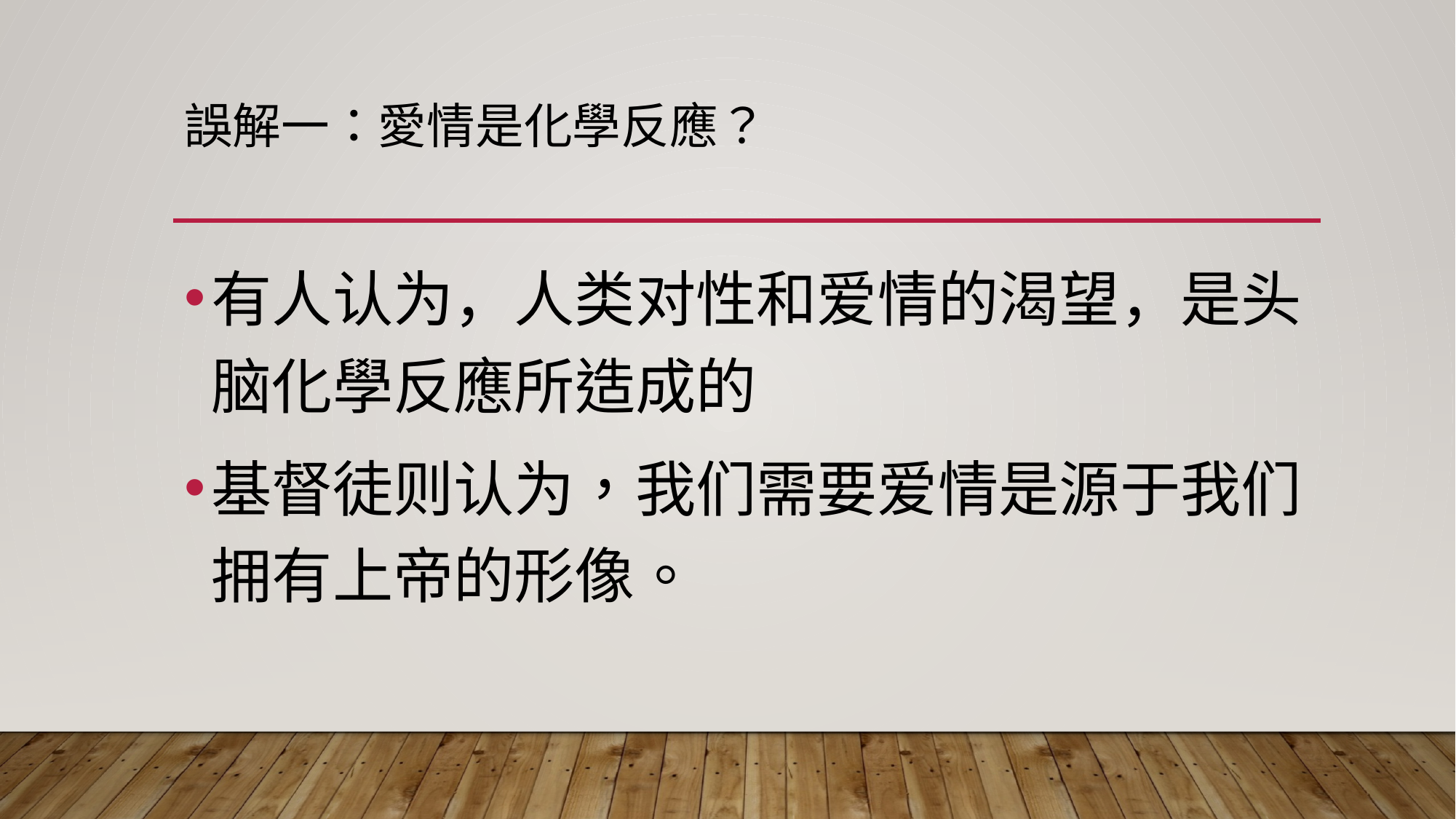

# 誤解一：愛情是化學反應？
有人认为，人类对性和爱情的渴望，是头脑化學反應所造成的
基督徒则认为，我们需要爱情是源于我们拥有上帝的形像。